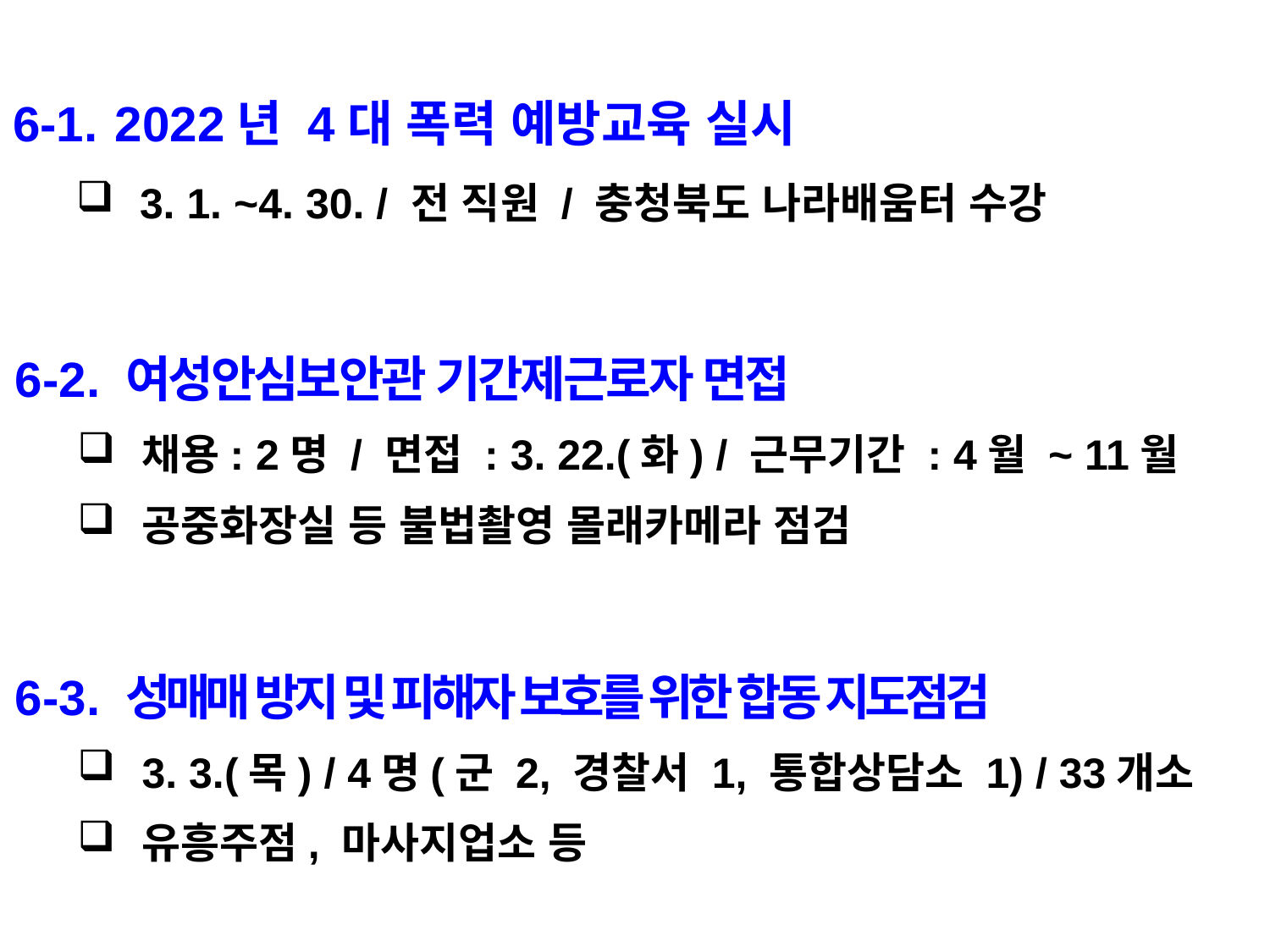

6-1.  2022년 4대 폭력 예방교육 실시
3. 1. ~4. 30. / 전 직원 / 충청북도 나라배움터 수강
6-2. 여성안심보안관 기간제근로자 면접
채용: 2명 / 면접 : 3. 22.(화) / 근무기간 : 4월 ~ 11월
공중화장실 등 불법촬영 몰래카메라 점검
6-3. 성매매 방지 및 피해자 보호를 위한 합동 지도점검
3. 3.(목) / 4명(군 2, 경찰서 1, 통합상담소 1) / 33개소
유흥주점, 마사지업소 등